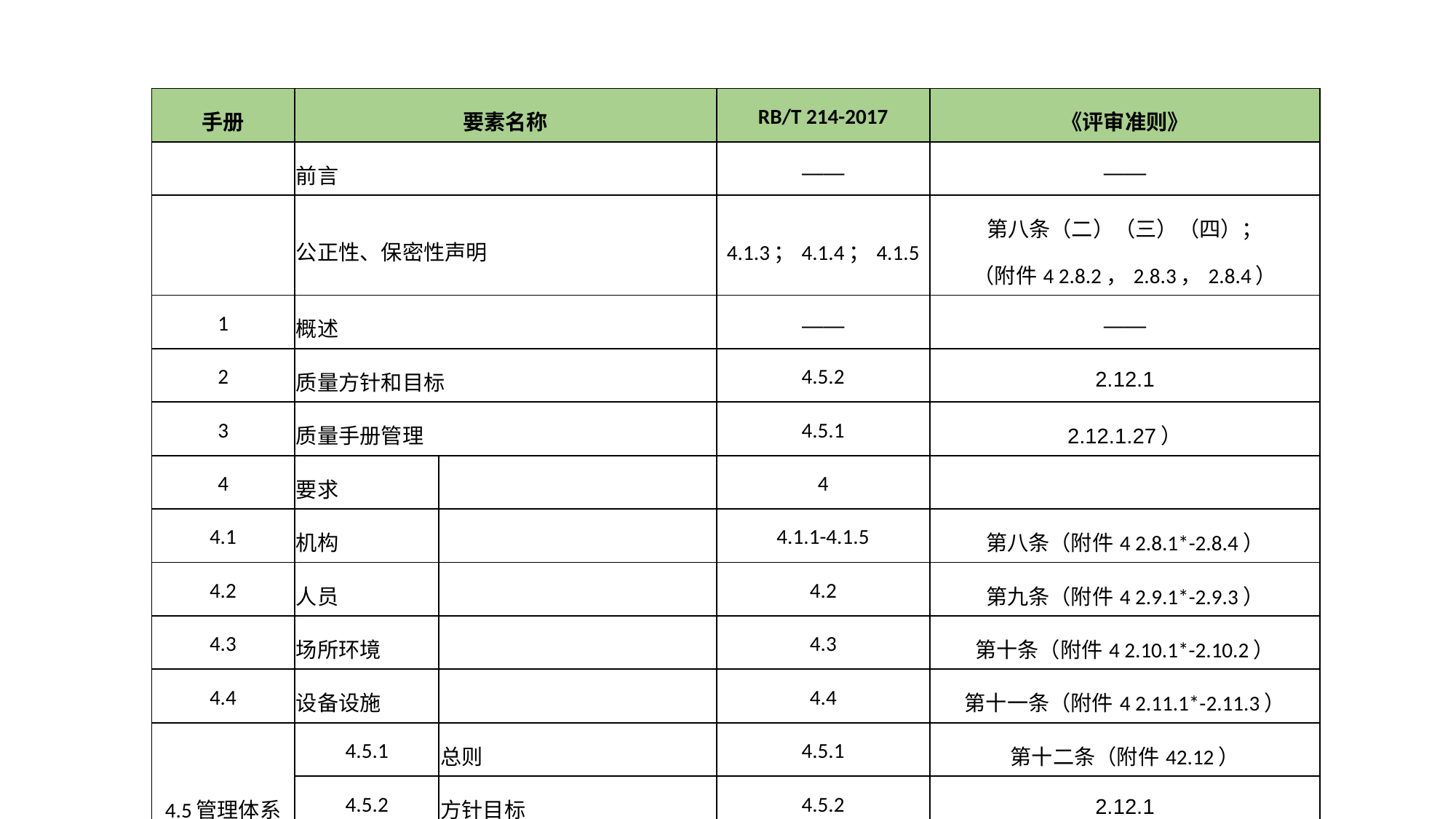

| 手册 | 要素名称 |  | RB/T 214-2017 | 《评审准则》 |
| --- | --- | --- | --- | --- |
|  | 前言 |  | —— | —— |
|  | 公正性、保密性声明 |  | 4.1.3；4.1.4；4.1.5 | 第八条（二）（三）（四）； （附件4 2.8.2，2.8.3，2.8.4） |
| 1 | 概述 |  | —— | —— |
| 2 | 质量方针和目标 |  | 4.5.2 | 2.12.1 |
| 3 | 质量手册管理 |  | 4.5.1 | 2.12.1.27） |
| 4 | 要求 |  | 4 |  |
| 4.1 | 机构 |  | 4.1.1-4.1.5 | 第八条（附件4 2.8.1\*-2.8.4） |
| 4.2 | 人员 |  | 4.2 | 第九条（附件4 2.9.1\*-2.9.3） |
| 4.3 | 场所环境 |  | 4.3 | 第十条（附件4 2.10.1\*-2.10.2） |
| 4.4 | 设备设施 |  | 4.4 | 第十一条（附件4 2.11.1\*-2.11.3） |
| 4.5管理体系 | 4.5.1 | 总则 | 4.5.1 | 第十二条（附件42.12） |
|  | 4.5.2 | 方针目标 | 4.5.2 | 2.12.1 |
|  | 4.5.3 | 文件控制 | 4.5.3 | 第十二条（附件42.12.1 28a）） |